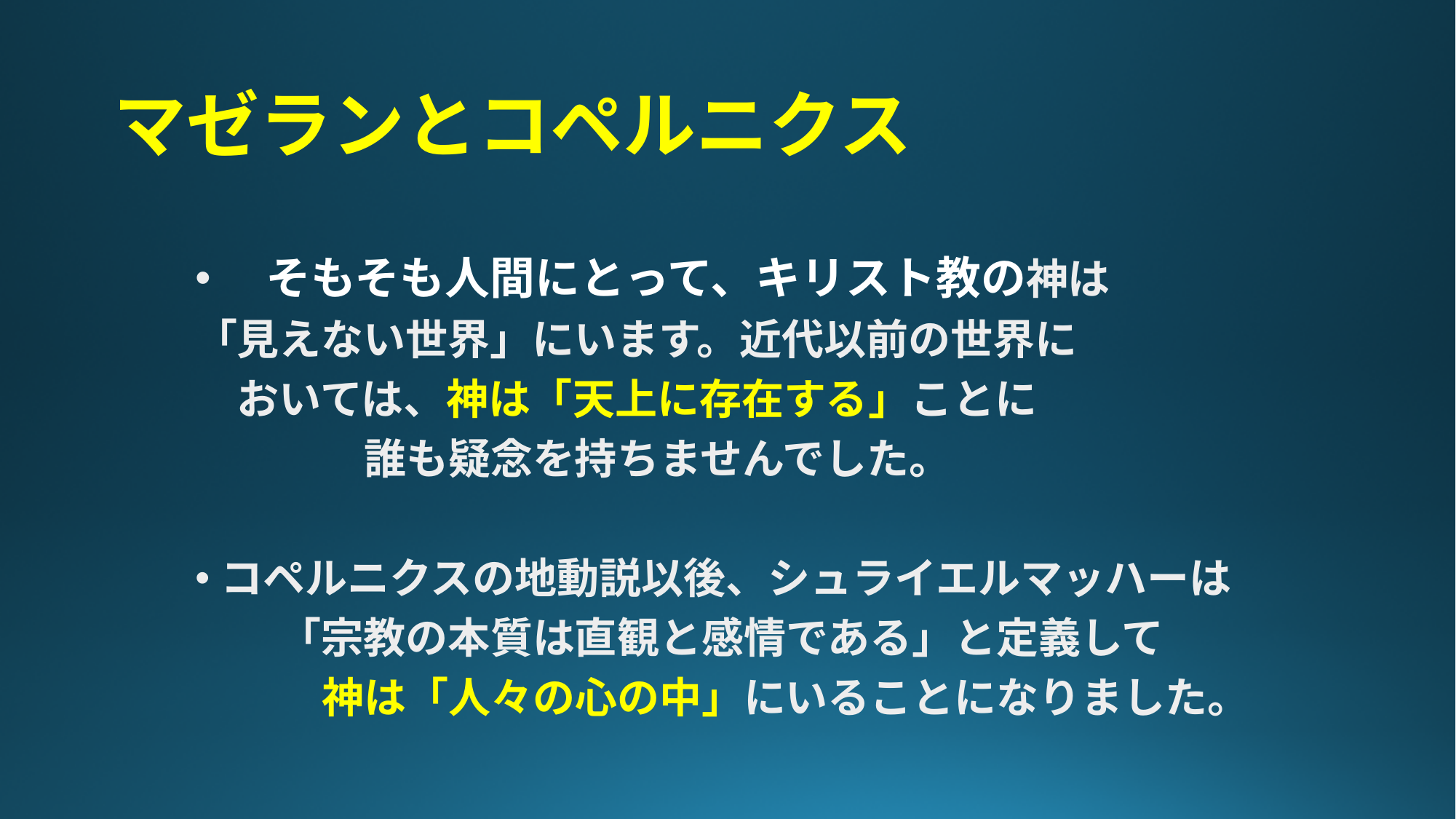

# マゼランとコペルニクス
　そもそも人間にとって、キリスト教の神は
「見えない世界」にいます。近代以前の世界に
　おいては、神は「天上に存在する」ことに
　　　　誰も疑念を持ちませんでした。

コペルニクスの地動説以後、シュライエルマッハーは
　　「宗教の本質は直観と感情である」と定義して
　　　神は「人々の心の中」にいることになりました。